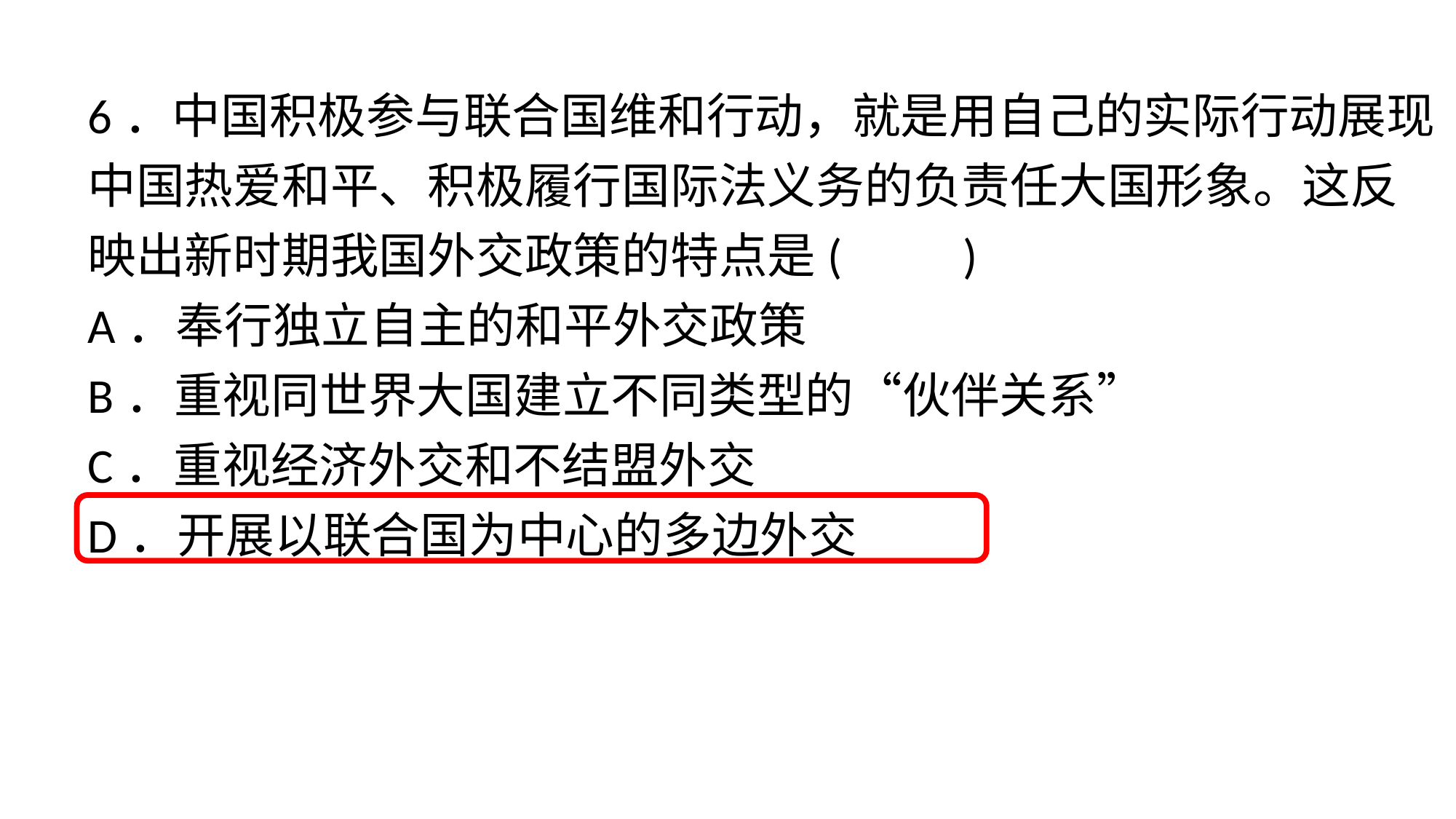

6．中国积极参与联合国维和行动，就是用自己的实际行动展现中国热爱和平、积极履行国际法义务的负责任大国形象。这反映出新时期我国外交政策的特点是(　　)
A．奉行独立自主的和平外交政策
B．重视同世界大国建立不同类型的“伙伴关系”
C．重视经济外交和不结盟外交
D．开展以联合国为中心的多边外交